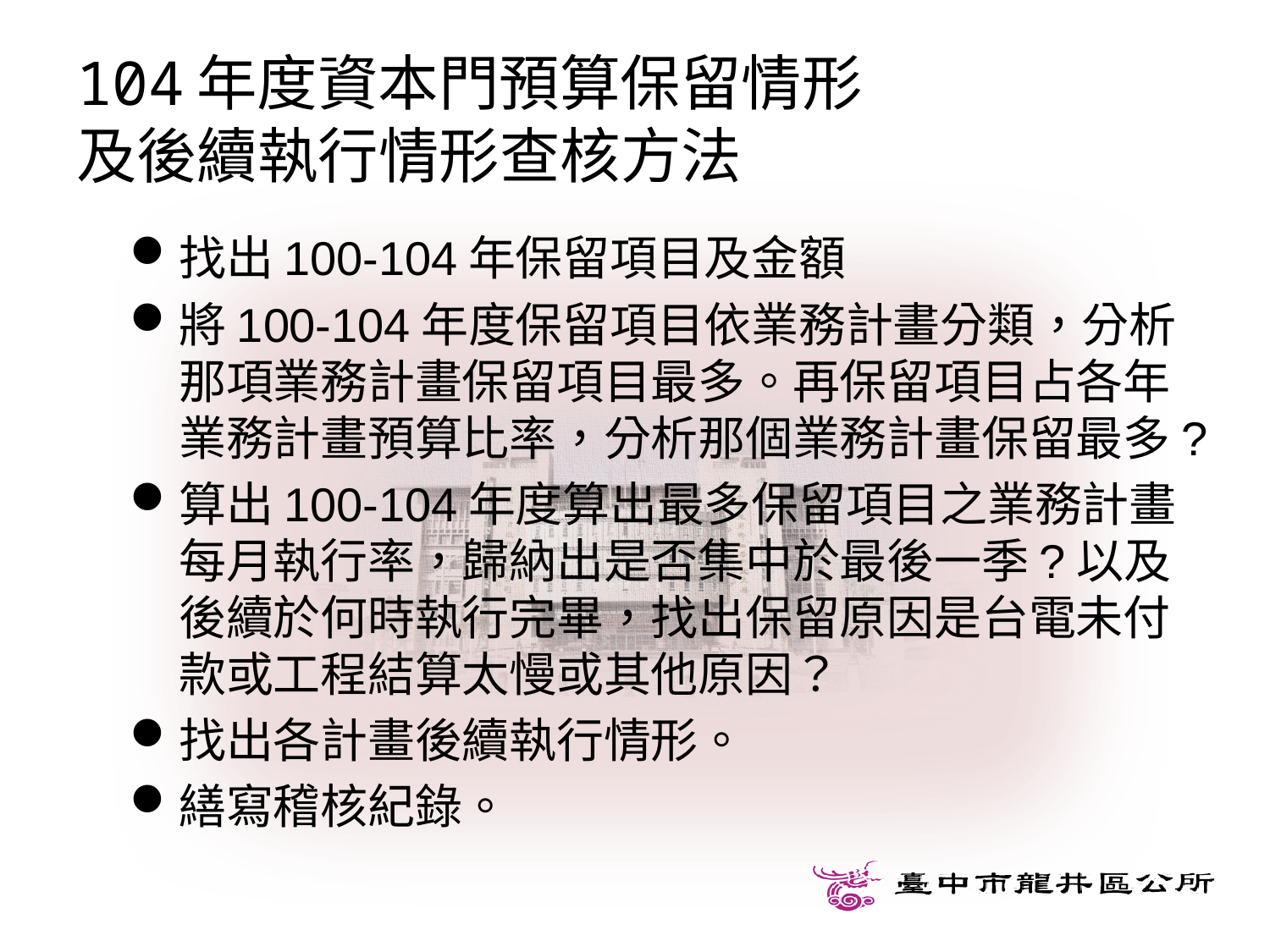

# 104年度資本門預算保留情形 及後續執行情形查核方法
找出100-104年保留項目及金額
將100-104年度保留項目依業務計畫分類，分析那項業務計畫保留項目最多。再保留項目占各年業務計畫預算比率，分析那個業務計畫保留最多?
算出100-104年度算出最多保留項目之業務計畫每月執行率，歸納出是否集中於最後一季?以及後續於何時執行完畢，找出保留原因是台電未付款或工程結算太慢或其他原因？
找出各計畫後續執行情形。
繕寫稽核紀錄。